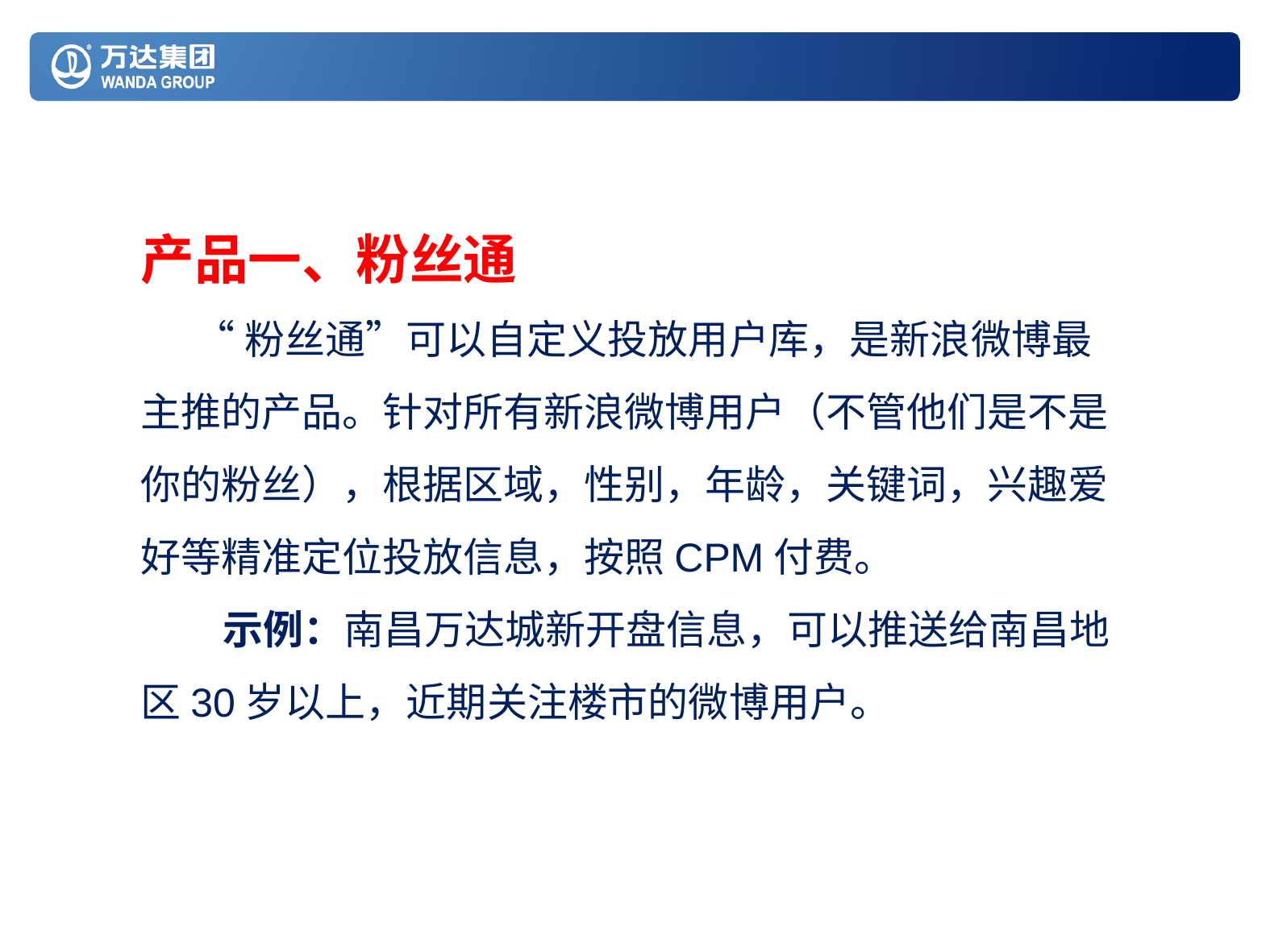

产品一、粉丝通
      “粉丝通”可以自定义投放用户库，是新浪微博最主推的产品。针对所有新浪微博用户（不管他们是不是你的粉丝），根据区域，性别，年龄，关键词，兴趣爱好等精准定位投放信息，按照CPM付费。
        示例：南昌万达城新开盘信息，可以推送给南昌地区30岁以上，近期关注楼市的微博用户。